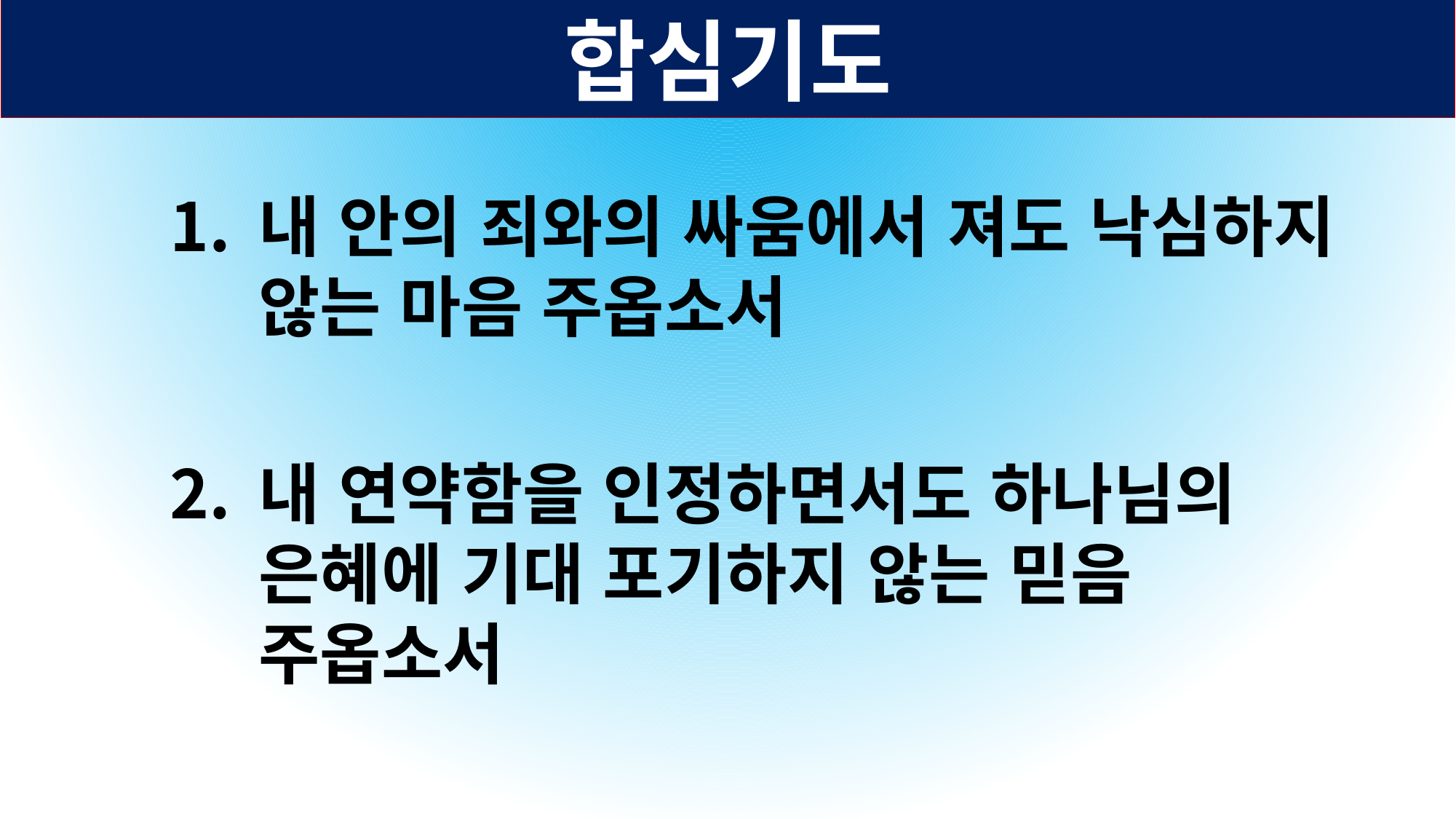

합심기도
내 안의 죄와의 싸움에서 져도 낙심하지 않는 마음 주옵소서

내 연약함을 인정하면서도 하나님의 은혜에 기대 포기하지 않는 믿음 주옵소서